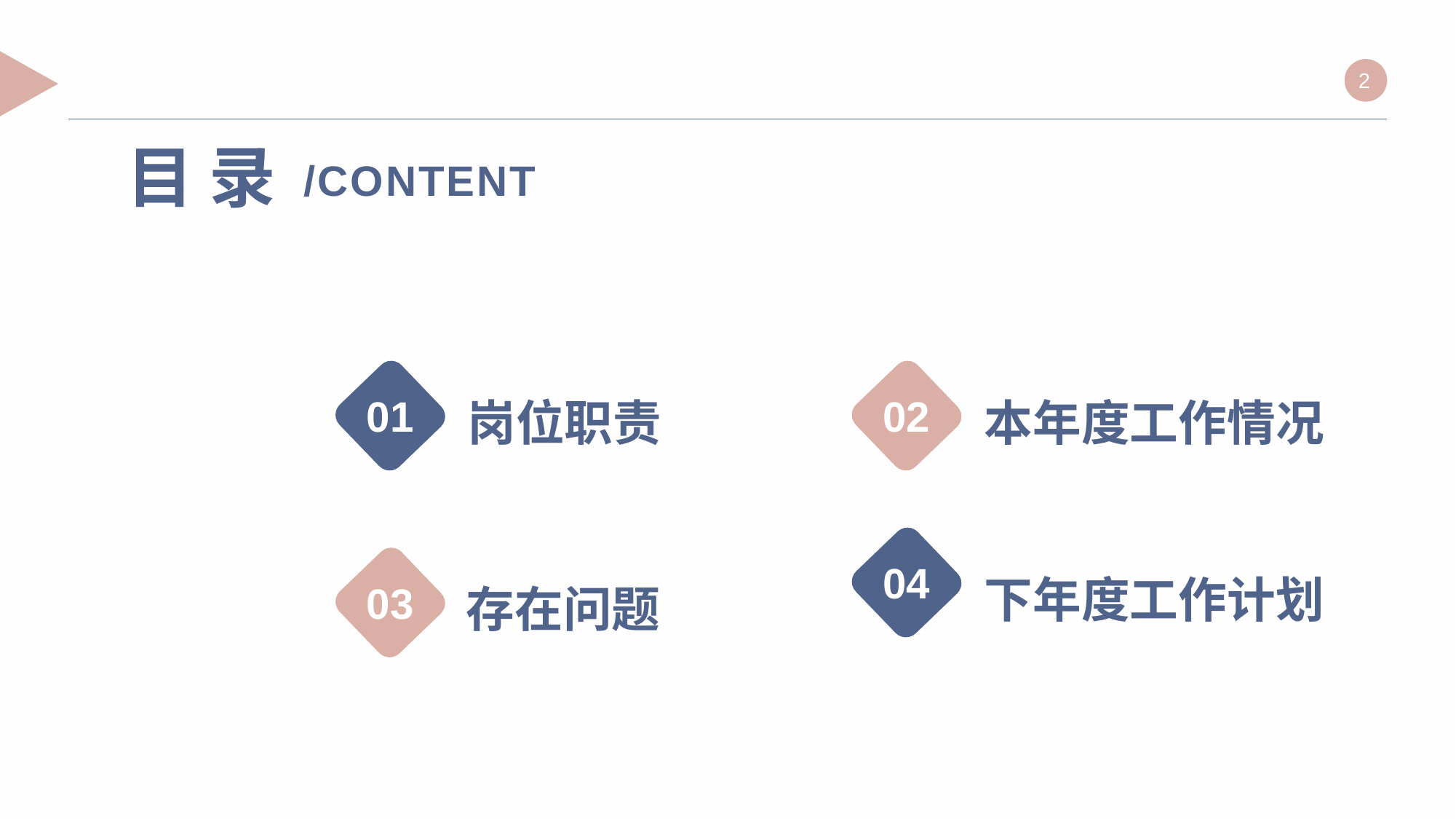

目 录
/CONTENT

01
岗位职责

02
本年度工作情况

03
存在问题
04

04
下年度工作计划